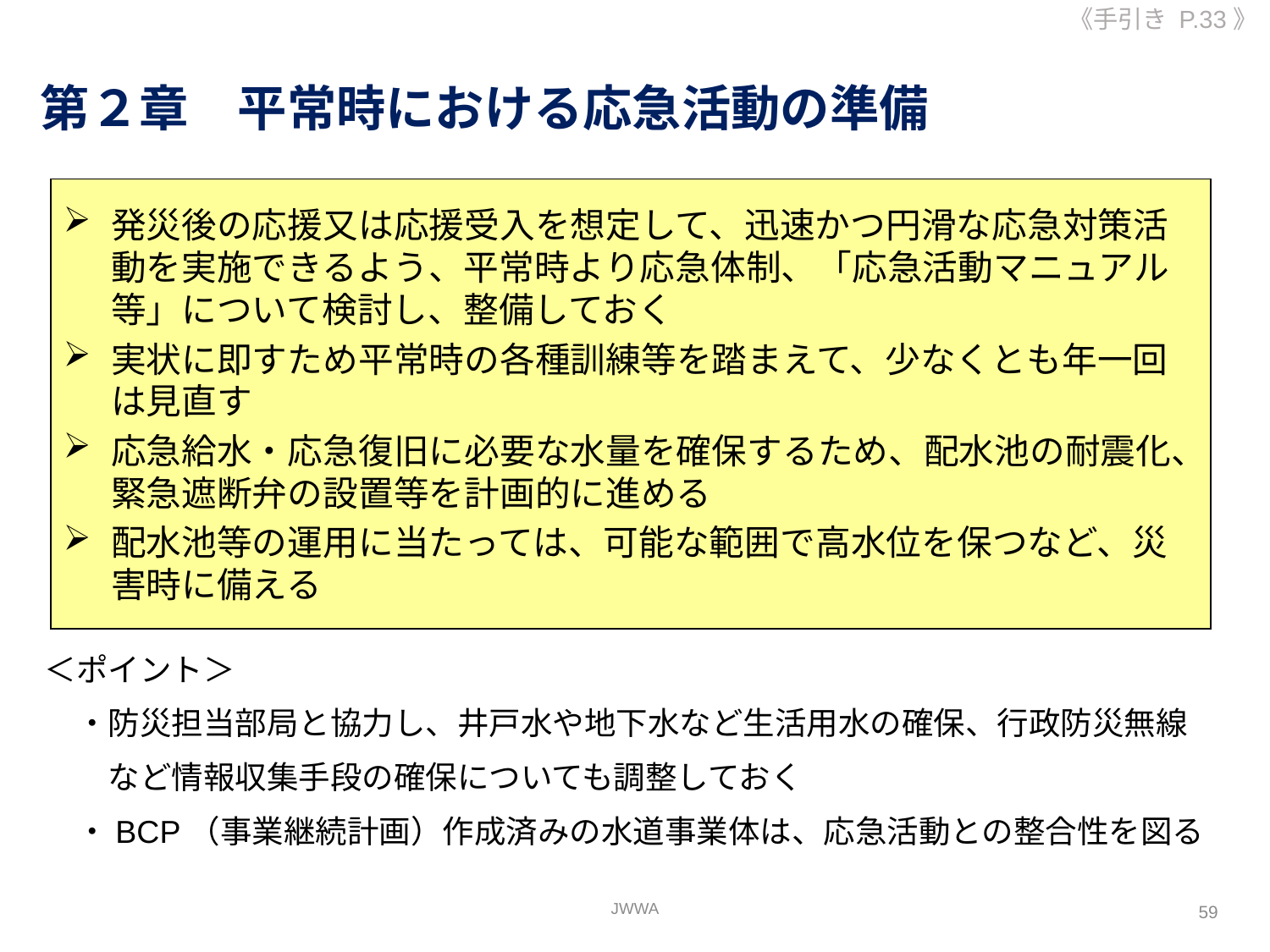

《手引き P.33》
第２章　平常時における応急活動の準備
発災後の応援又は応援受入を想定して、迅速かつ円滑な応急対策活動を実施できるよう、平常時より応急体制、「応急活動マニュアル等」について検討し、整備しておく
実状に即すため平常時の各種訓練等を踏まえて、少なくとも年一回は見直す
応急給水・応急復旧に必要な水量を確保するため、配水池の耐震化、緊急遮断弁の設置等を計画的に進める
配水池等の運用に当たっては、可能な範囲で高水位を保つなど、災害時に備える
＜ポイント＞
　・防災担当部局と協力し、井戸水や地下水など生活用水の確保、行政防災無線
　　など情報収集手段の確保についても調整しておく
　・BCP（事業継続計画）作成済みの水道事業体は、応急活動との整合性を図る
JWWA
59